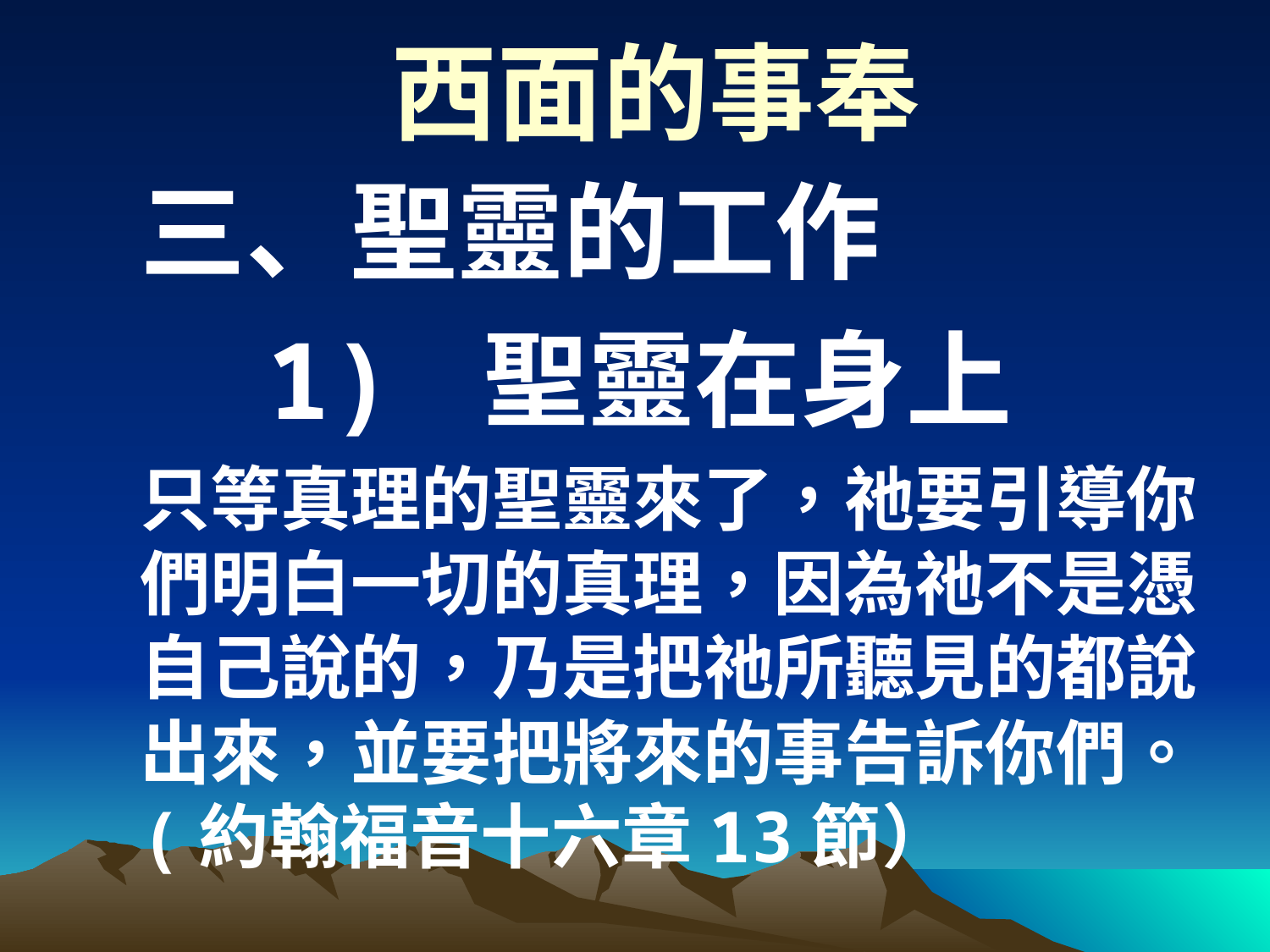

# 西面的事奉
三、聖靈的工作
  1) 聖靈在身上
只等真理的聖靈來了，祂要引導你們明白一切的真理，因為祂不是憑自己說的，乃是把祂所聽見的都說出來，並要把將來的事告訴你們。 (約翰福音十六章13節）